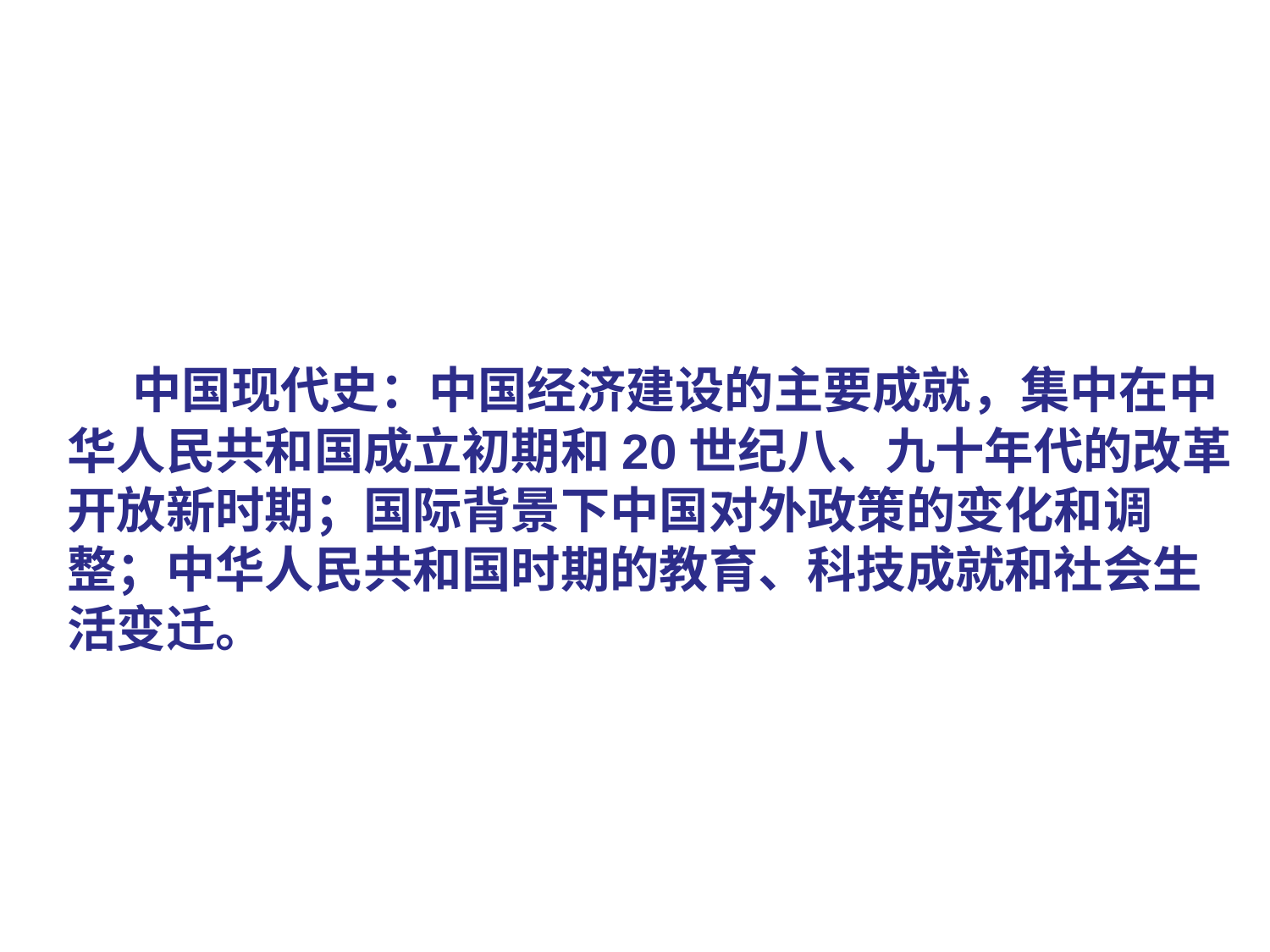

中国现代史：中国经济建设的主要成就，集中在中华人民共和国成立初期和20世纪八、九十年代的改革开放新时期；国际背景下中国对外政策的变化和调整；中华人民共和国时期的教育、科技成就和社会生活变迁。